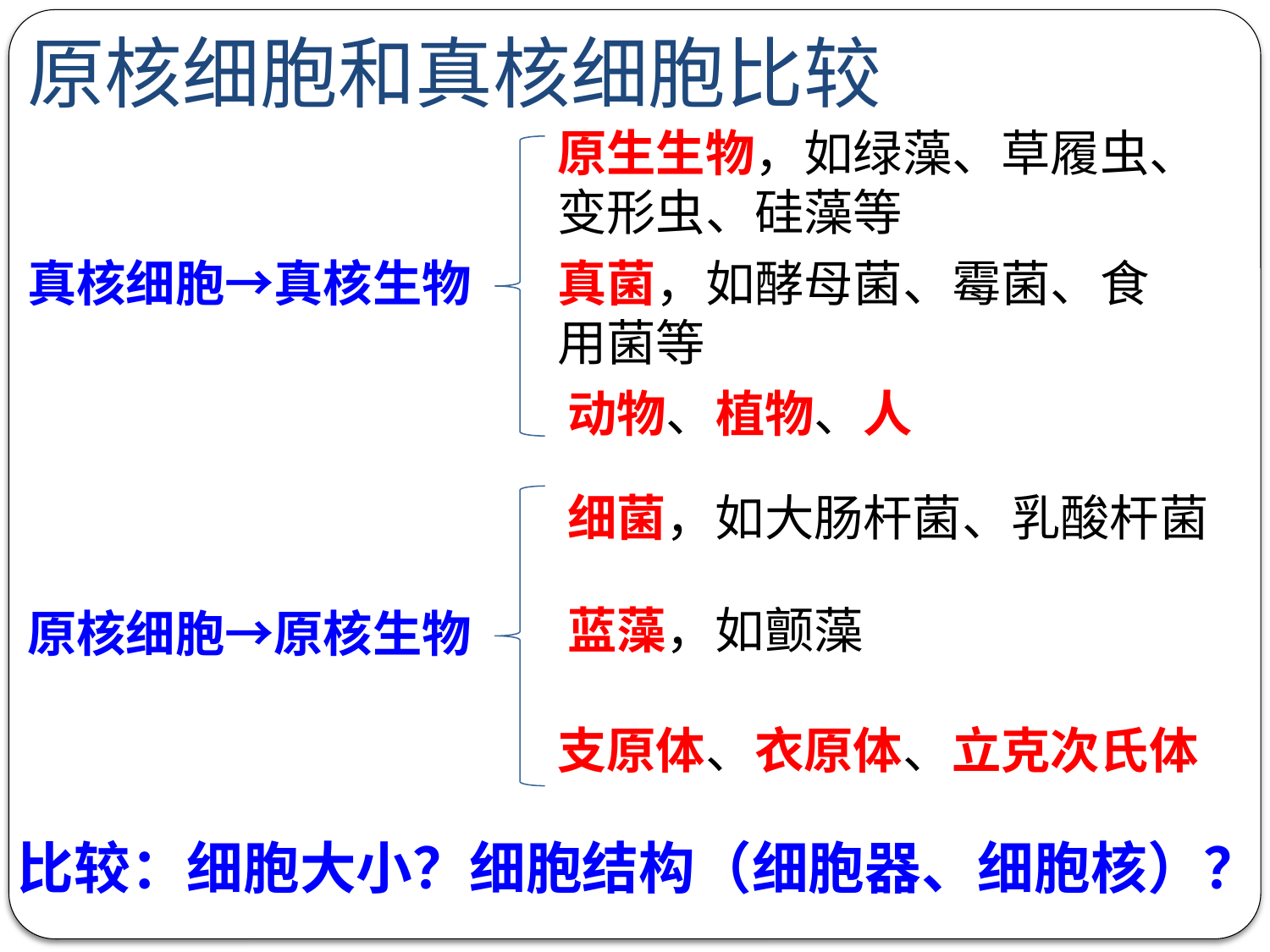

原核细胞和真核细胞比较
原生生物，如绿藻、草履虫、变形虫、硅藻等

真核细胞→真核生物
真菌，如酵母菌、霉菌、食用菌等
动物、植物、人
细菌，如大肠杆菌、乳酸杆菌

蓝藻，如颤藻
原核细胞→原核生物
支原体、衣原体、立克次氏体
比较：细胞大小？细胞结构（细胞器、细胞核）？